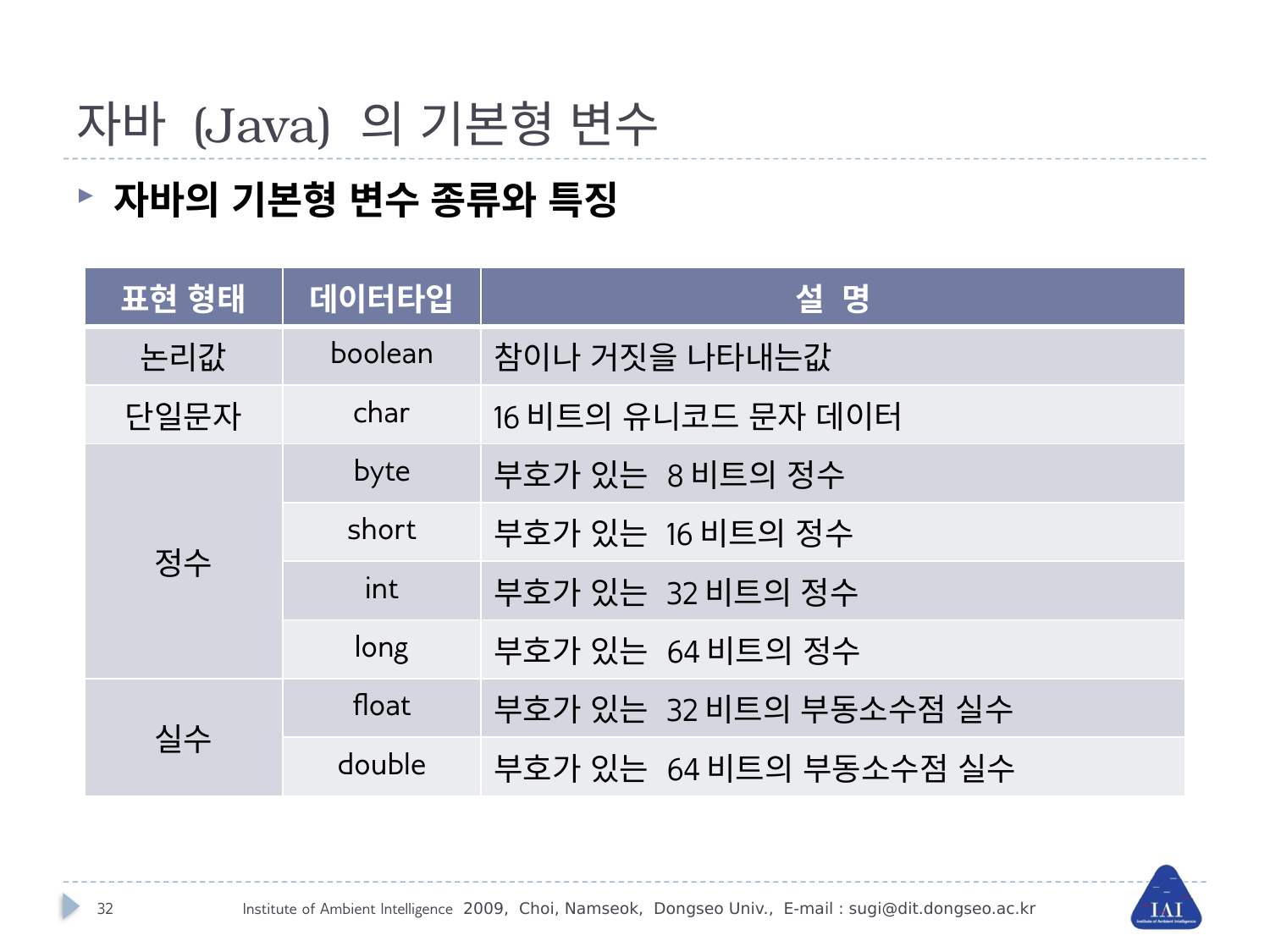

# 자바 (Java) 의 기본형 변수
자바의 기본형 변수 종류와 특징
| 표현 형태 | 데이터타입 | 설 명 |
| --- | --- | --- |
| 논리값 | boolean | 참이나 거짓을 나타내는값 |
| 단일문자 | char | 16비트의 유니코드 문자 데이터 |
| 정수 | byte | 부호가 있는 8비트의 정수 |
|  | short | 부호가 있는 16비트의 정수 |
|  | int | 부호가 있는 32비트의 정수 |
|  | long | 부호가 있는 64비트의 정수 |
| 실수 | float | 부호가 있는 32비트의 부동소수점 실수 |
|  | double | 부호가 있는 64비트의 부동소수점 실수 |